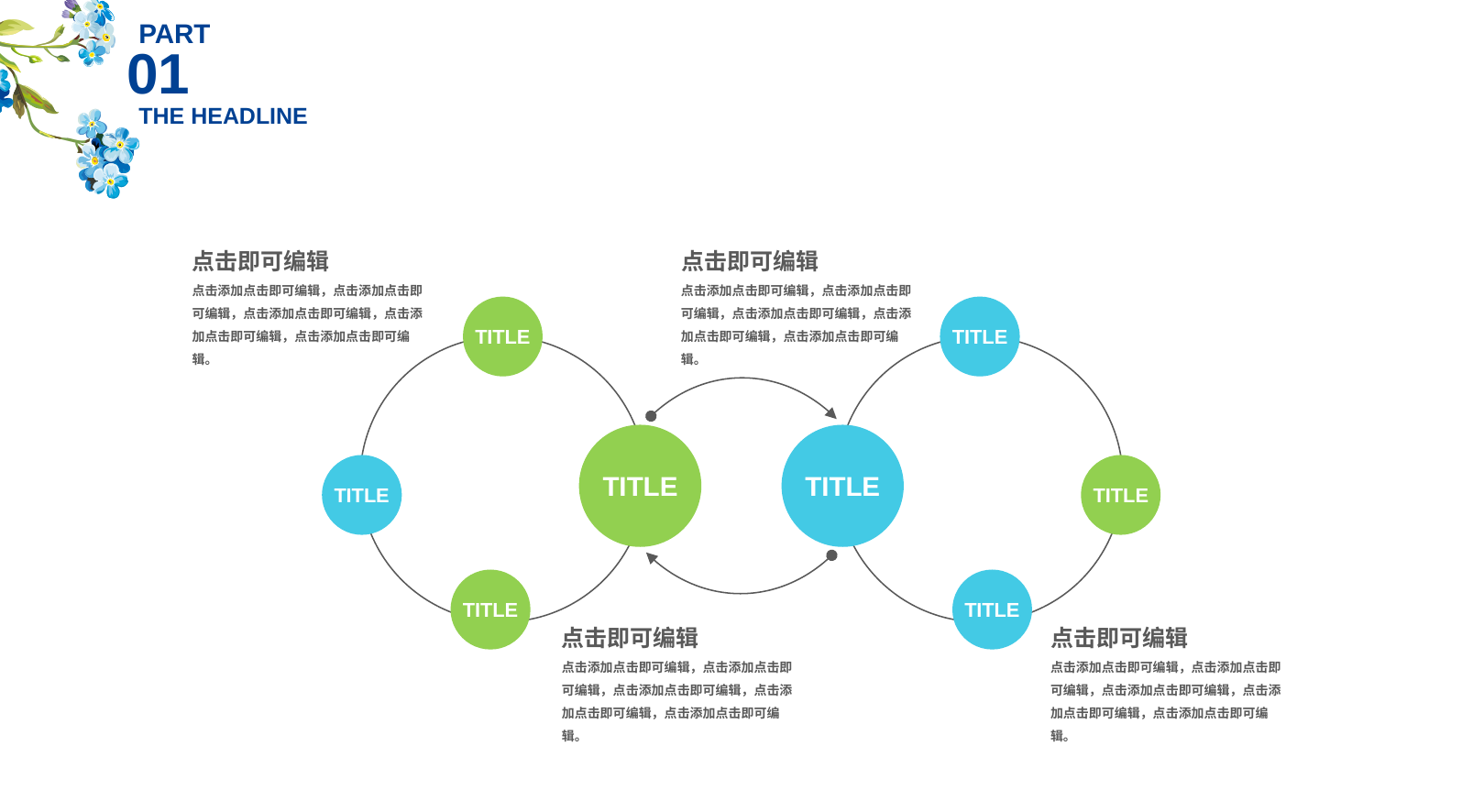

PART
01
THE HEADLINE
点击即可编辑
点击即可编辑
点击添加点击即可编辑，点击添加点击即可编辑，点击添加点击即可编辑，点击添加点击即可编辑，点击添加点击即可编辑。
点击添加点击即可编辑，点击添加点击即可编辑，点击添加点击即可编辑，点击添加点击即可编辑，点击添加点击即可编辑。
TITLE
TITLE

TITLE
TITLE
TITLE
TITLE
TITLE
TITLE
点击即可编辑
点击即可编辑
点击添加点击即可编辑，点击添加点击即可编辑，点击添加点击即可编辑，点击添加点击即可编辑，点击添加点击即可编辑。
点击添加点击即可编辑，点击添加点击即可编辑，点击添加点击即可编辑，点击添加点击即可编辑，点击添加点击即可编辑。